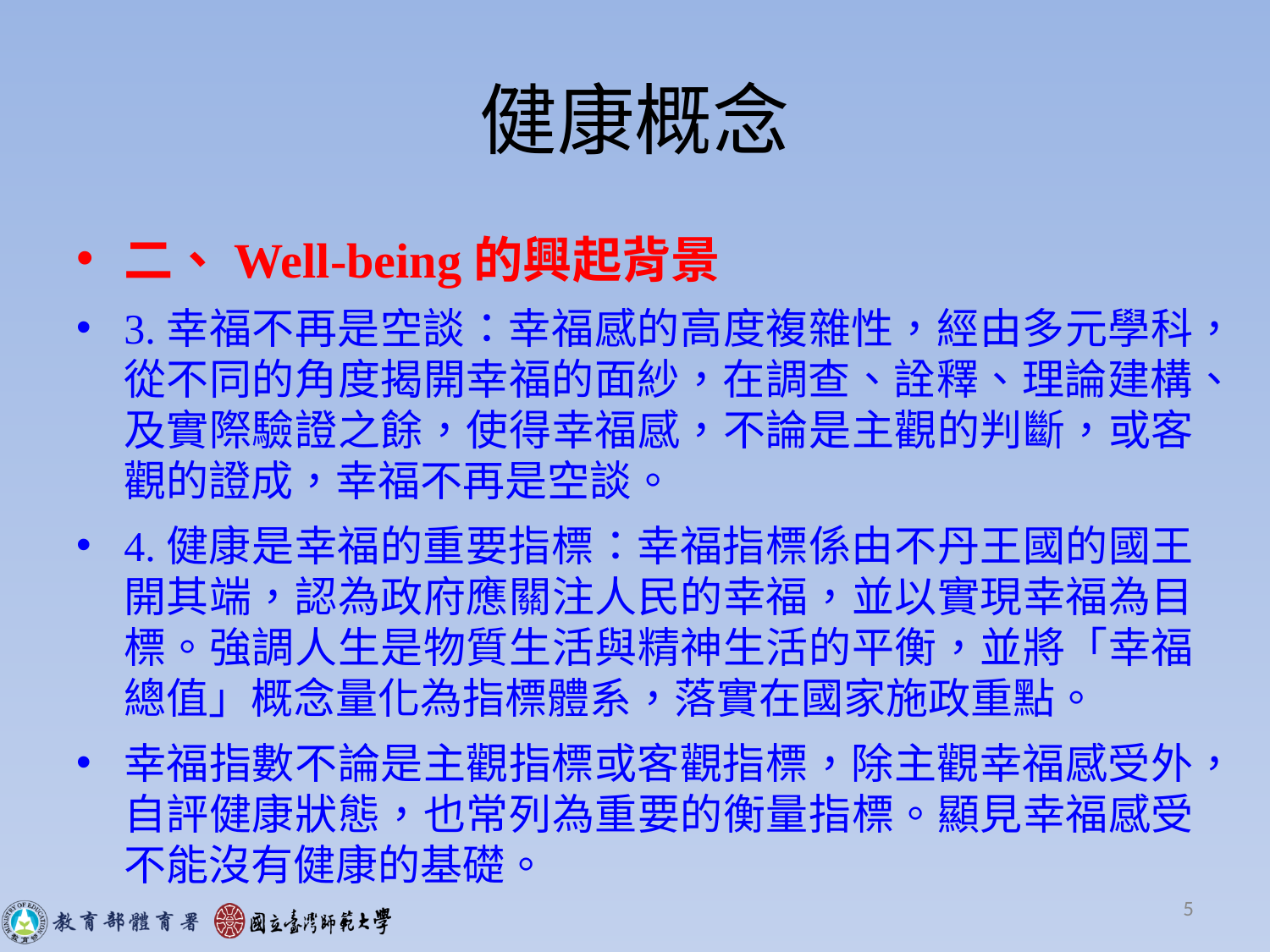

# 健康概念
二、Well-being的興起背景
3.幸福不再是空談：幸福感的高度複雜性，經由多元學科，從不同的角度揭開幸福的面紗，在調查、詮釋、理論建構、及實際驗證之餘，使得幸福感，不論是主觀的判斷，或客觀的證成，幸福不再是空談。
4.健康是幸福的重要指標：幸福指標係由不丹王國的國王開其端，認為政府應關注人民的幸福，並以實現幸福為目標。強調人生是物質生活與精神生活的平衡，並將「幸福總值」概念量化為指標體系，落實在國家施政重點。
幸福指數不論是主觀指標或客觀指標，除主觀幸福感受外，自評健康狀態，也常列為重要的衡量指標。顯見幸福感受不能沒有健康的基礎。

5